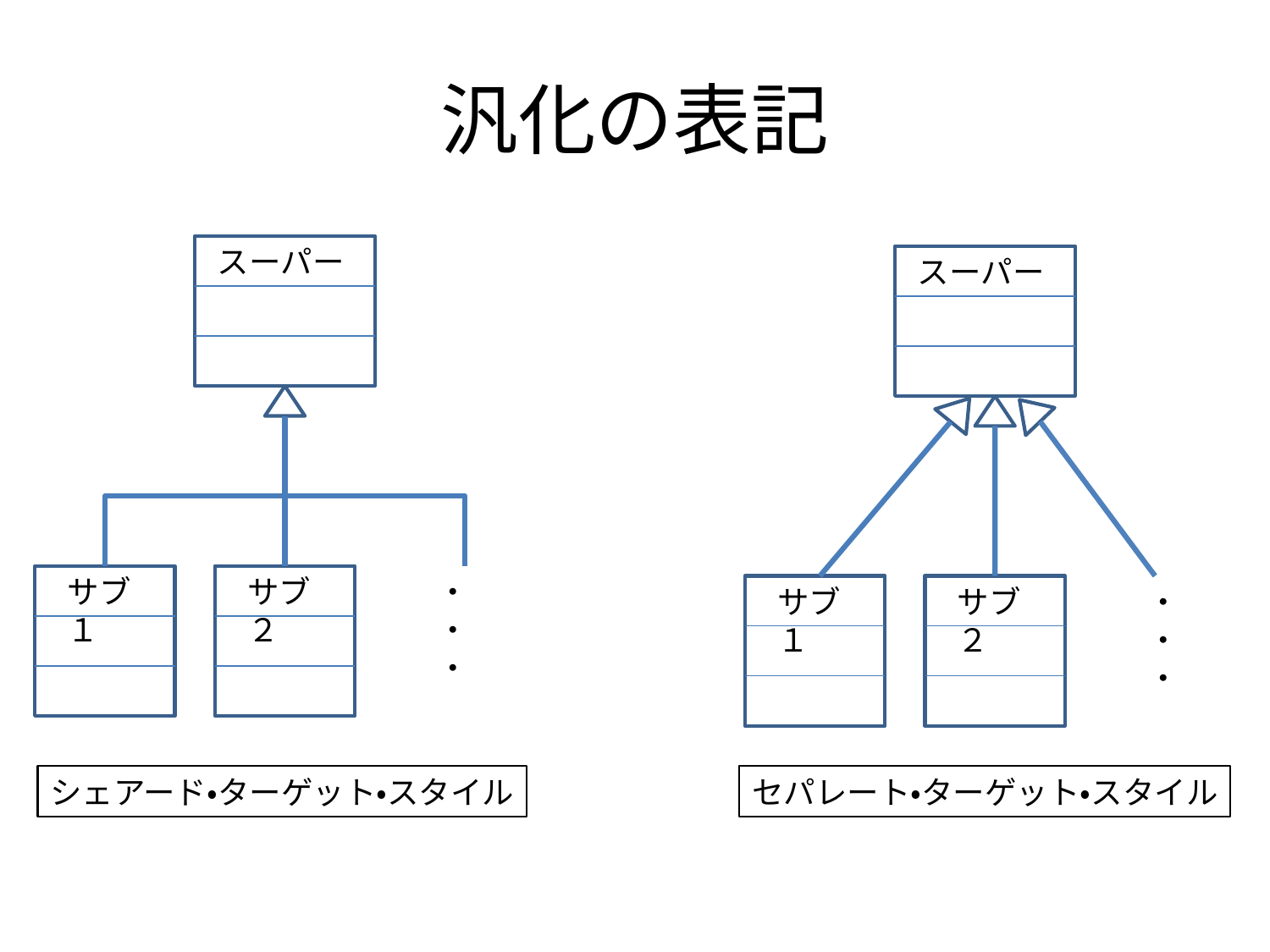

# 汎化の表記

スーパー

スーパー

サブ１

サブ２
・・・

サブ１

サブ２
・・・
シェアード・ターゲット・スタイル
セパレート・ターゲット・スタイル